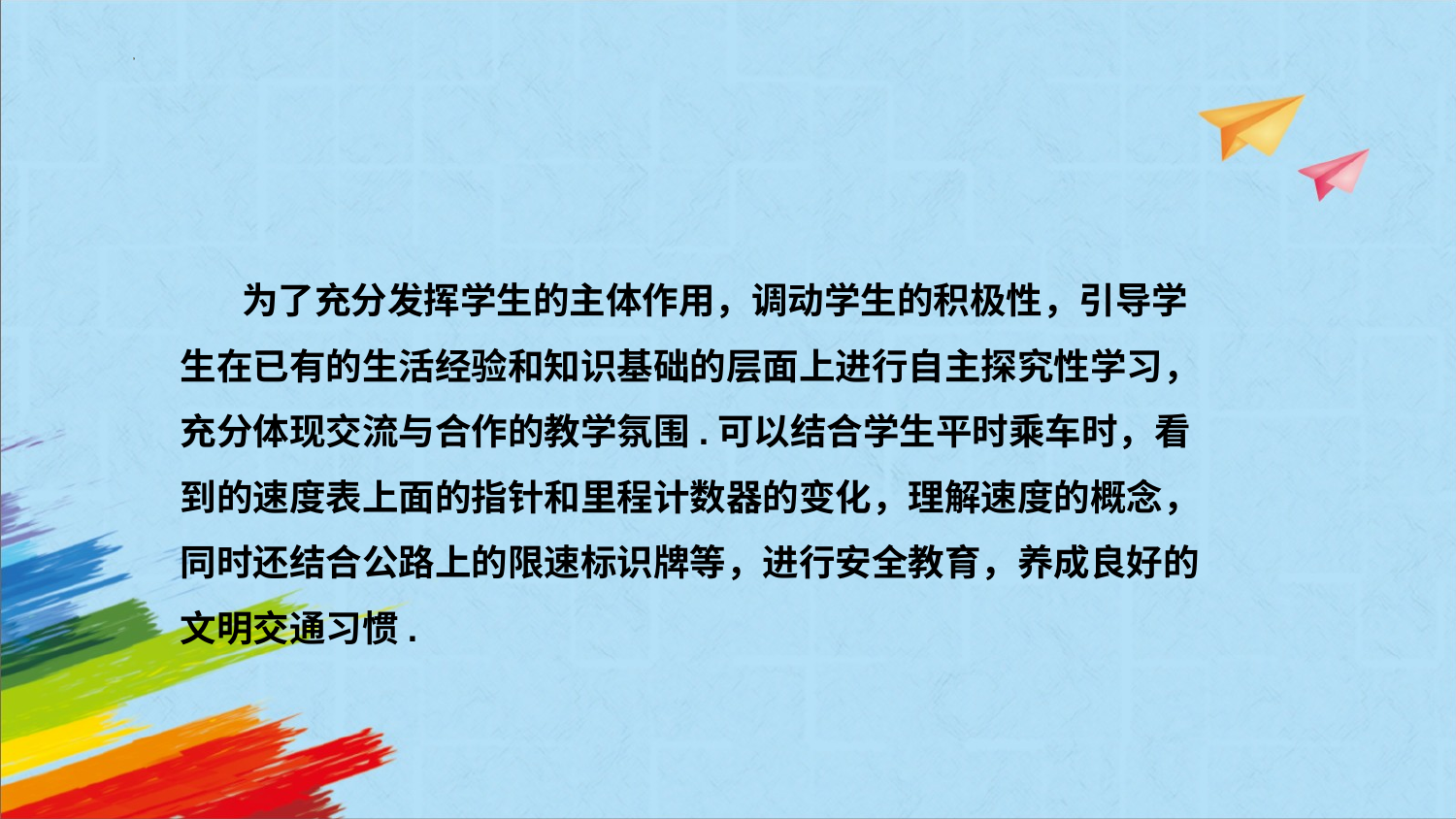

为了充分发挥学生的主体作用，调动学生的积极性，引导学生在已有的生活经验和知识基础的层面上进行自主探究性学习，充分体现交流与合作的教学氛围.可以结合学生平时乘车时，看到的速度表上面的指针和里程计数器的变化，理解速度的概念，同时还结合公路上的限速标识牌等，进行安全教育，养成良好的文明交通习惯.